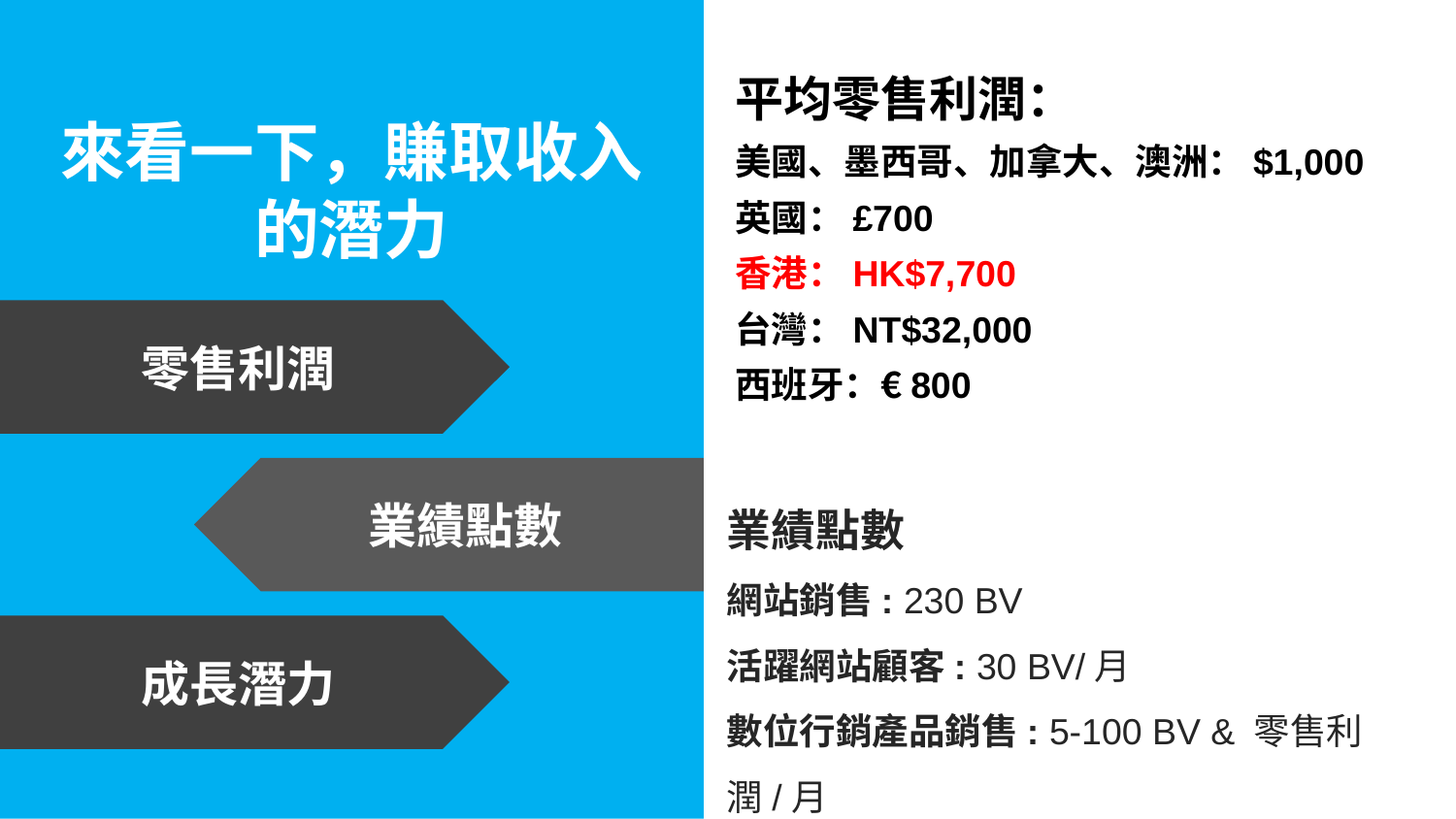

平均零售利潤：
美國、墨西哥、加拿大、澳洲：$1,000
英國：£700
香港：HK$7,700
台灣：NT$32,000
西班牙：€800

來看一下，賺取收入的潛力

零售利潤

業績點數
業績點數
網站銷售: 230 BV
活躍網站顧客: 30 BV/月
數位行銷產品銷售: 5-100 BV & 零售利潤/月

成長潛力